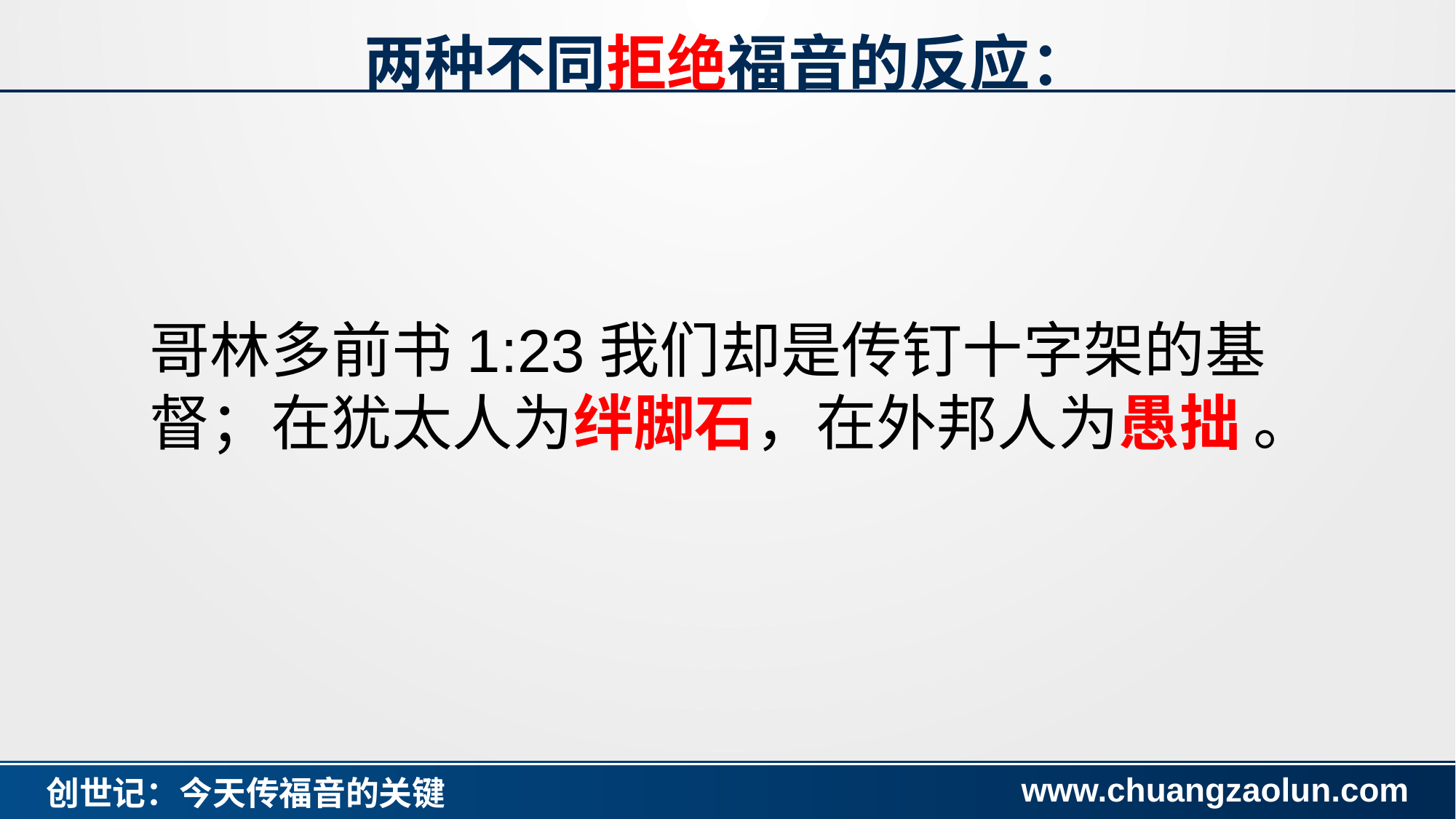

两种不同拒绝福音的反应：
哥林多前书1:23我们却是传钉十字架的基督；在犹太人为绊脚石，在外邦人为愚拙 。